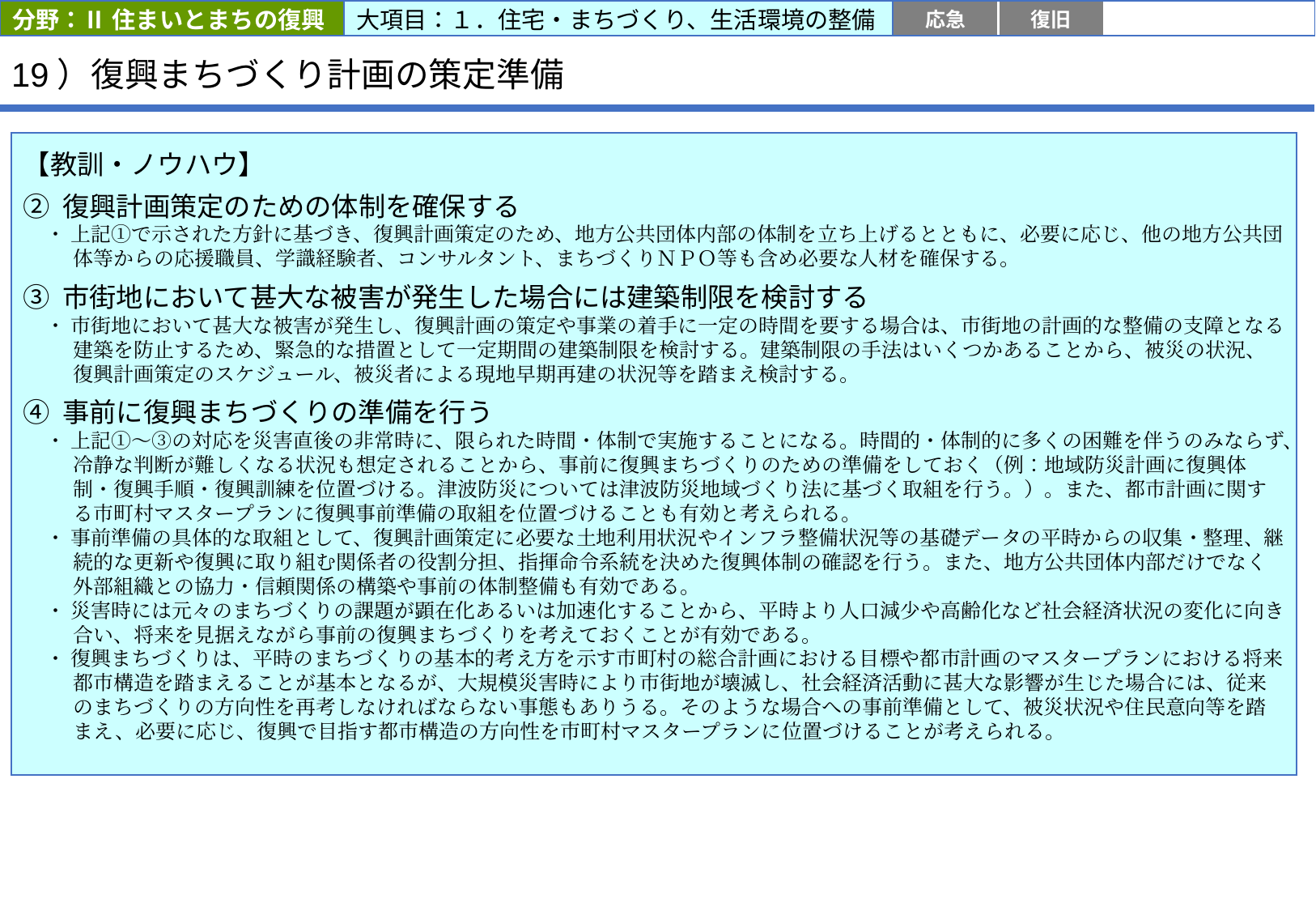

分野：Ⅱ 住まいとまちの復興
大項目：１．住宅・まちづくり、生活環境の整備
応急
復旧
復興前期
復興後期

# 19）復興まちづくり計画の策定準備
【教訓・ノウハウ】
② 復興計画策定のための体制を確保する
　・ 上記①で示された方針に基づき、復興計画策定のため、地方公共団体内部の体制を立ち上げるとともに、必要に応じ、他の地方公共団体等からの応援職員、学識経験者、コンサルタント、まちづくりＮＰＯ等も含め必要な人材を確保する。
③ 市街地において甚大な被害が発生した場合には建築制限を検討する
　・ 市街地において甚大な被害が発生し、復興計画の策定や事業の着手に一定の時間を要する場合は、市街地の計画的な整備の支障となる建築を防止するため、緊急的な措置として一定期間の建築制限を検討する。建築制限の手法はいくつかあることから、被災の状況、復興計画策定のスケジュール、被災者による現地早期再建の状況等を踏まえ検討する。
④ 事前に復興まちづくりの準備を行う
　・ 上記①～③の対応を災害直後の非常時に、限られた時間・体制で実施することになる。時間的・体制的に多くの困難を伴うのみならず、冷静な判断が難しくなる状況も想定されることから、事前に復興まちづくりのための準備をしておく（例：地域防災計画に復興体制・復興手順・復興訓練を位置づける。津波防災については津波防災地域づくり法に基づく取組を行う。）。また、都市計画に関する市町村マスタープランに復興事前準備の取組を位置づけることも有効と考えられる。
　・ 事前準備の具体的な取組として、復興計画策定に必要な土地利用状況やインフラ整備状況等の基礎データの平時からの収集・整理、継続的な更新や復興に取り組む関係者の役割分担、指揮命令系統を決めた復興体制の確認を行う。また、地方公共団体内部だけでなく外部組織との協力・信頼関係の構築や事前の体制整備も有効である。
　・ 災害時には元々のまちづくりの課題が顕在化あるいは加速化することから、平時より人口減少や高齢化など社会経済状況の変化に向き合い、将来を見据えながら事前の復興まちづくりを考えておくことが有効である。
　・ 復興まちづくりは、平時のまちづくりの基本的考え方を示す市町村の総合計画における目標や都市計画のマスタープランにおける将来都市構造を踏まえることが基本となるが、大規模災害時により市街地が壊滅し、社会経済活動に甚大な影響が生じた場合には、従来のまちづくりの方向性を再考しなければならない事態もありうる。そのような場合への事前準備として、被災状況や住民意向等を踏まえ、必要に応じ、復興で目指す都市構造の方向性を市町村マスタープランに位置づけることが考えられる。